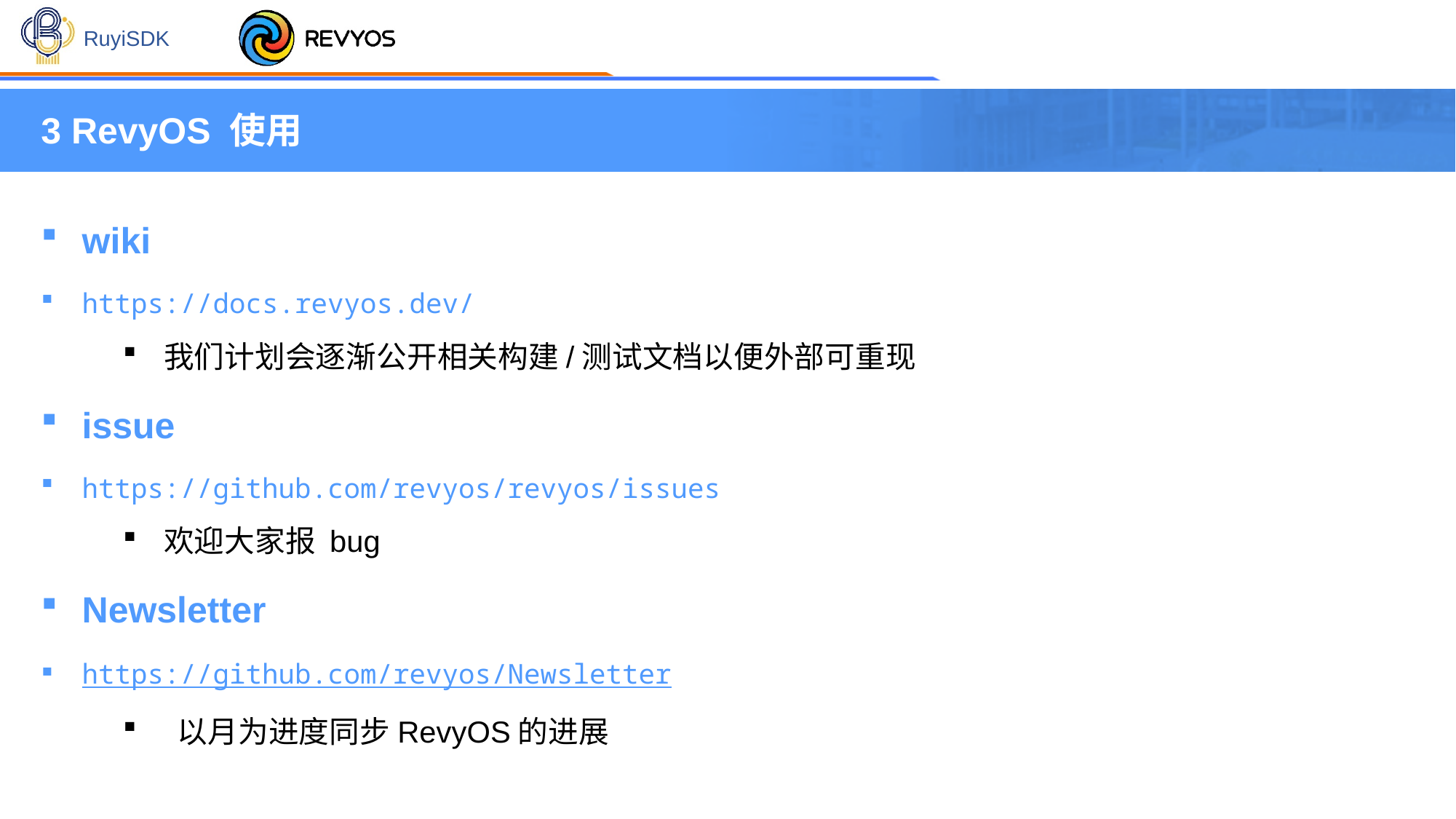

3 RevyOS 使用
wiki
https://docs.revyos.dev/
我们计划会逐渐公开相关构建/测试文档以便外部可重现
issue
https://github.com/revyos/revyos/issues
欢迎大家报 bug
Newsletter
https://github.com/revyos/Newsletter
以月为进度同步RevyOS的进展